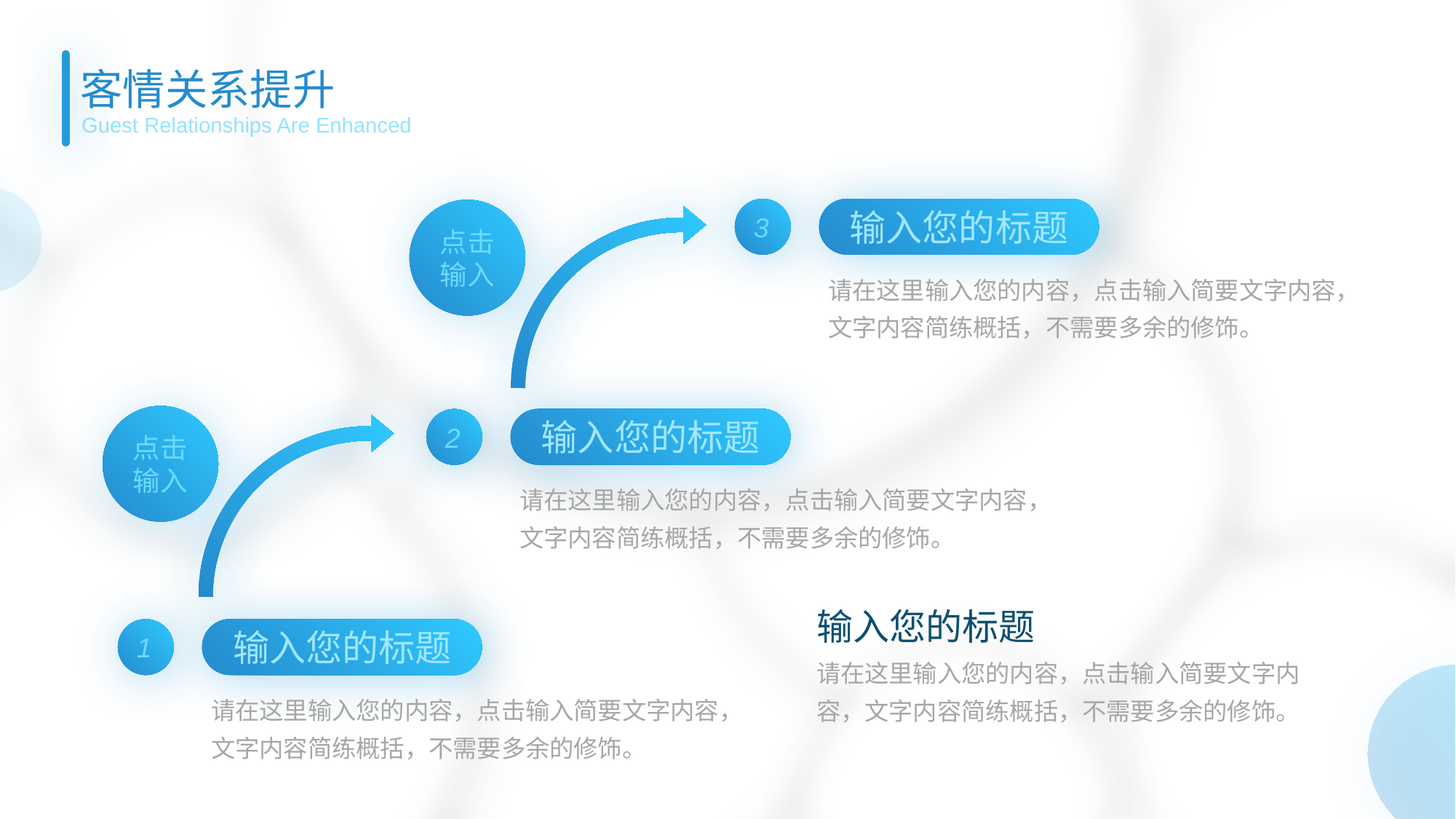

客情关系提升
Guest Relationships Are Enhanced

3
输入您的标题
点击输入

请在这里输入您的内容，点击输入简要文字内容，文字内容简练概括，不需要多余的修饰。
点击输入

2
输入您的标题

请在这里输入您的内容，点击输入简要文字内容，文字内容简练概括，不需要多余的修饰。
输入您的标题

1
输入您的标题
请在这里输入您的内容，点击输入简要文字内容，文字内容简练概括，不需要多余的修饰。

请在这里输入您的内容，点击输入简要文字内容，文字内容简练概括，不需要多余的修饰。